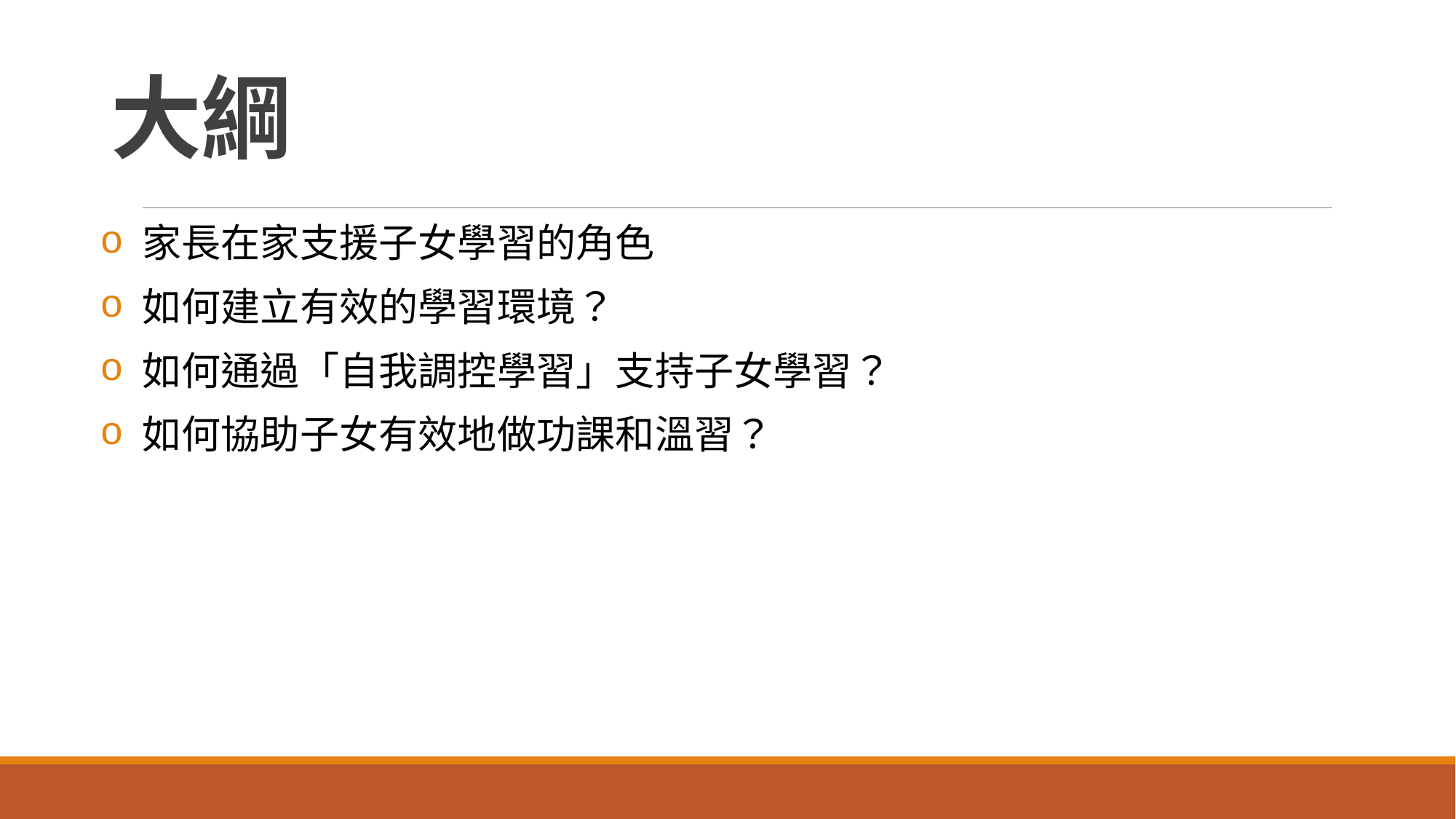

# 大綱
 家長在家支援子女學習的角色
 如何建立有效的學習環境？
 如何通過「自我調控學習」支持子女學習？
 如何協助子女有效地做功課和溫習？